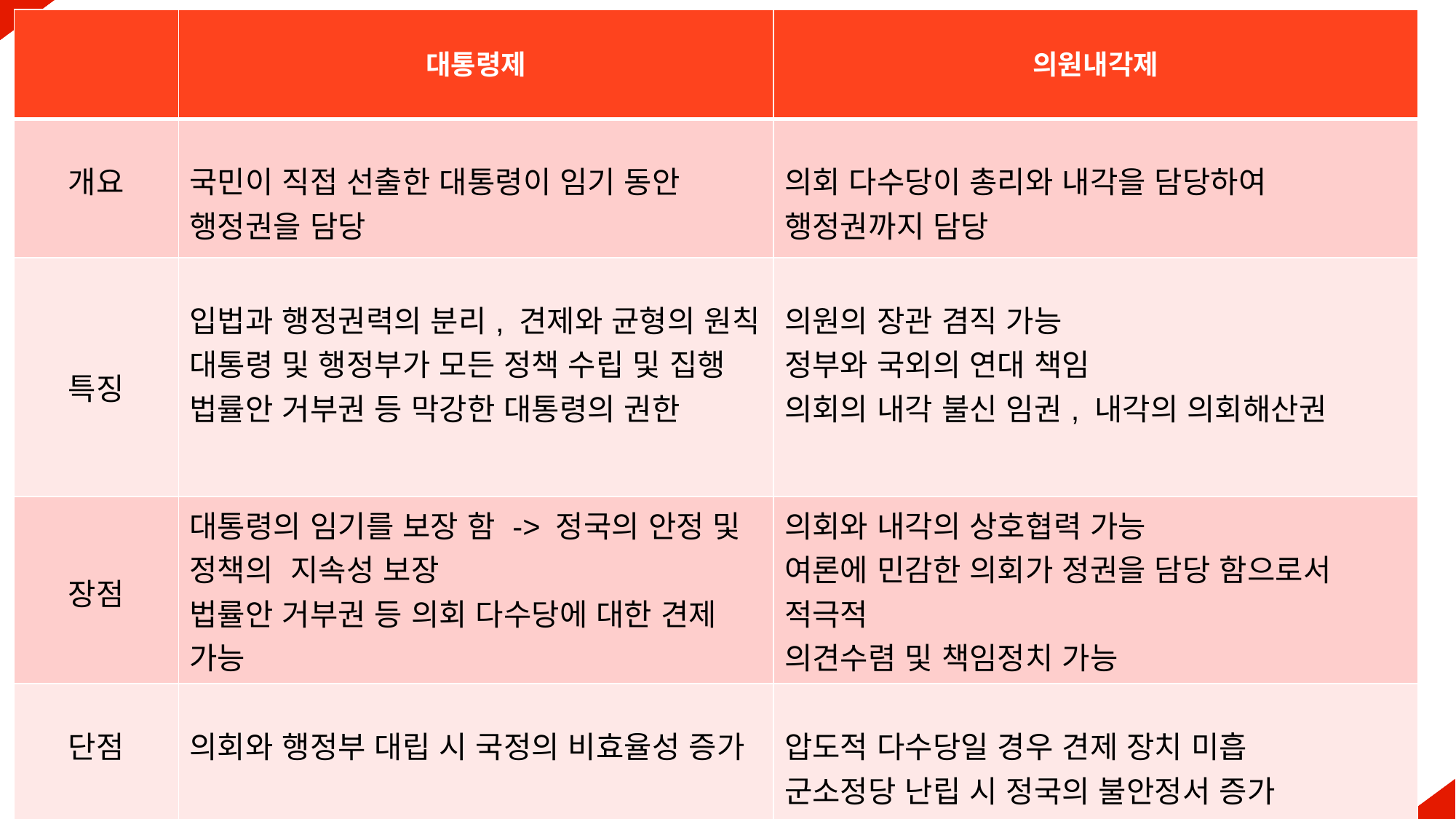

|  | 대통령제 | 의원내각제 |
| --- | --- | --- |
| 개요 | 국민이 직접 선출한 대통령이 임기 동안 행정권을 담당 | 의회 다수당이 총리와 내각을 담당하여 행정권까지 담당 |
| 특징 | 입법과 행정권력의 분리, 견제와 균형의 원칙 대통령 및 행정부가 모든 정책 수립 및 집행 법률안 거부권 등 막강한 대통령의 권한 | 의원의 장관 겸직 가능 정부와 국외의 연대 책임 의회의 내각 불신 임권, 내각의 의회해산권 |
| 장점 | 대통령의 임기를 보장 함 -> 정국의 안정 및 정책의 지속성 보장 법률안 거부권 등 의회 다수당에 대한 견제 가능 | 의회와 내각의 상호협력 가능 여론에 민감한 의회가 정권을 담당 함으로서 적극적 의견수렴 및 책임정치 가능 |
| 단점 | 의회와 행정부 대립 시 국정의 비효율성 증가 | 압도적 다수당일 경우 견제 장치 미흡 군소정당 난립 시 정국의 불안정서 증가 |